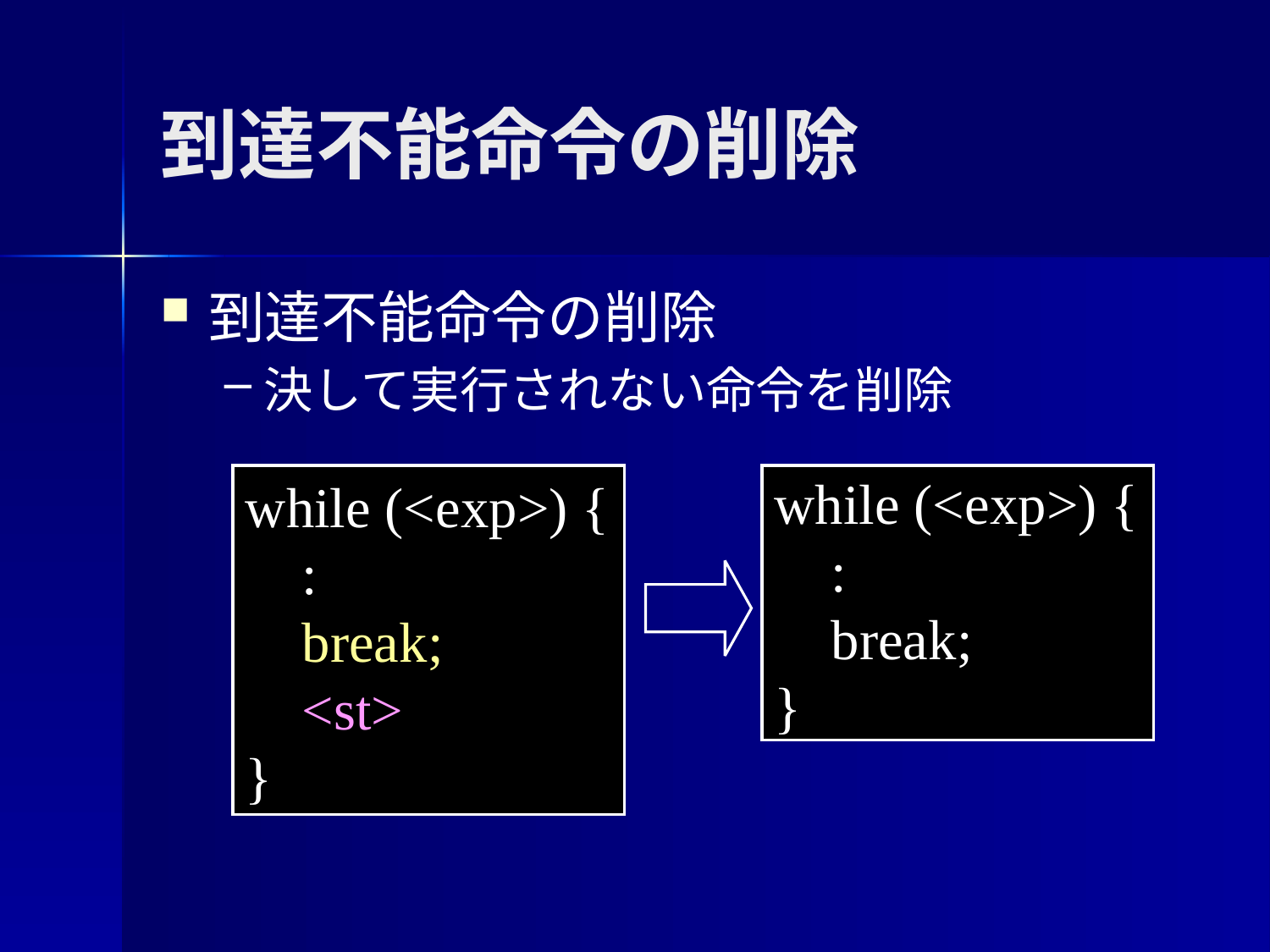

到達不能命令の削除
到達不能命令の削除
決して実行されない命令を削除
while (<exp>) {
    :
    break;
    <st>
}
while (<exp>) {
    :
    break;
    <st>
}
while (<exp>) {
    :
    break;
}